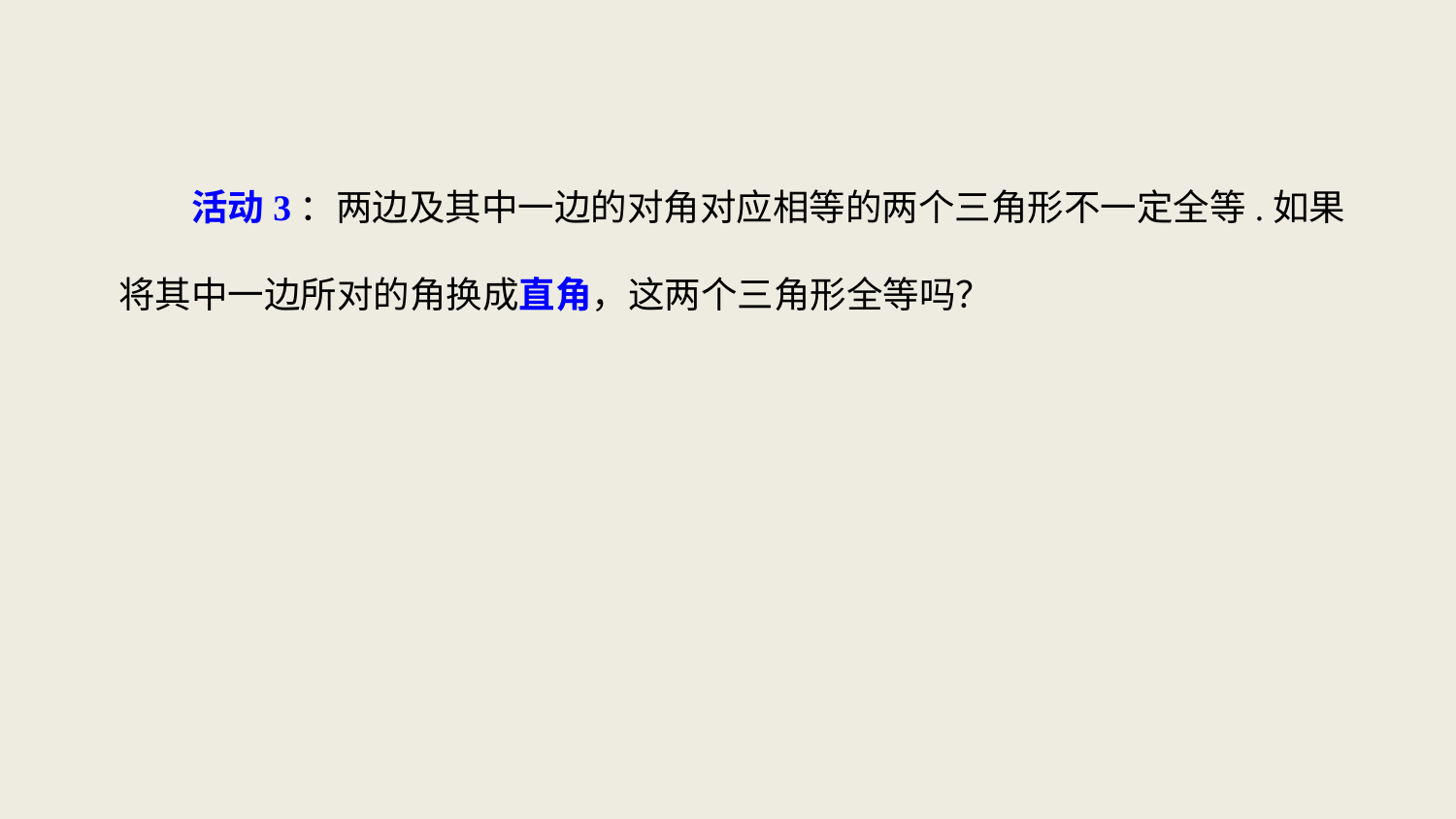

活动3：两边及其中一边的对角对应相等的两个三角形不一定全等.如果将其中一边所对的角换成直角，这两个三角形全等吗？